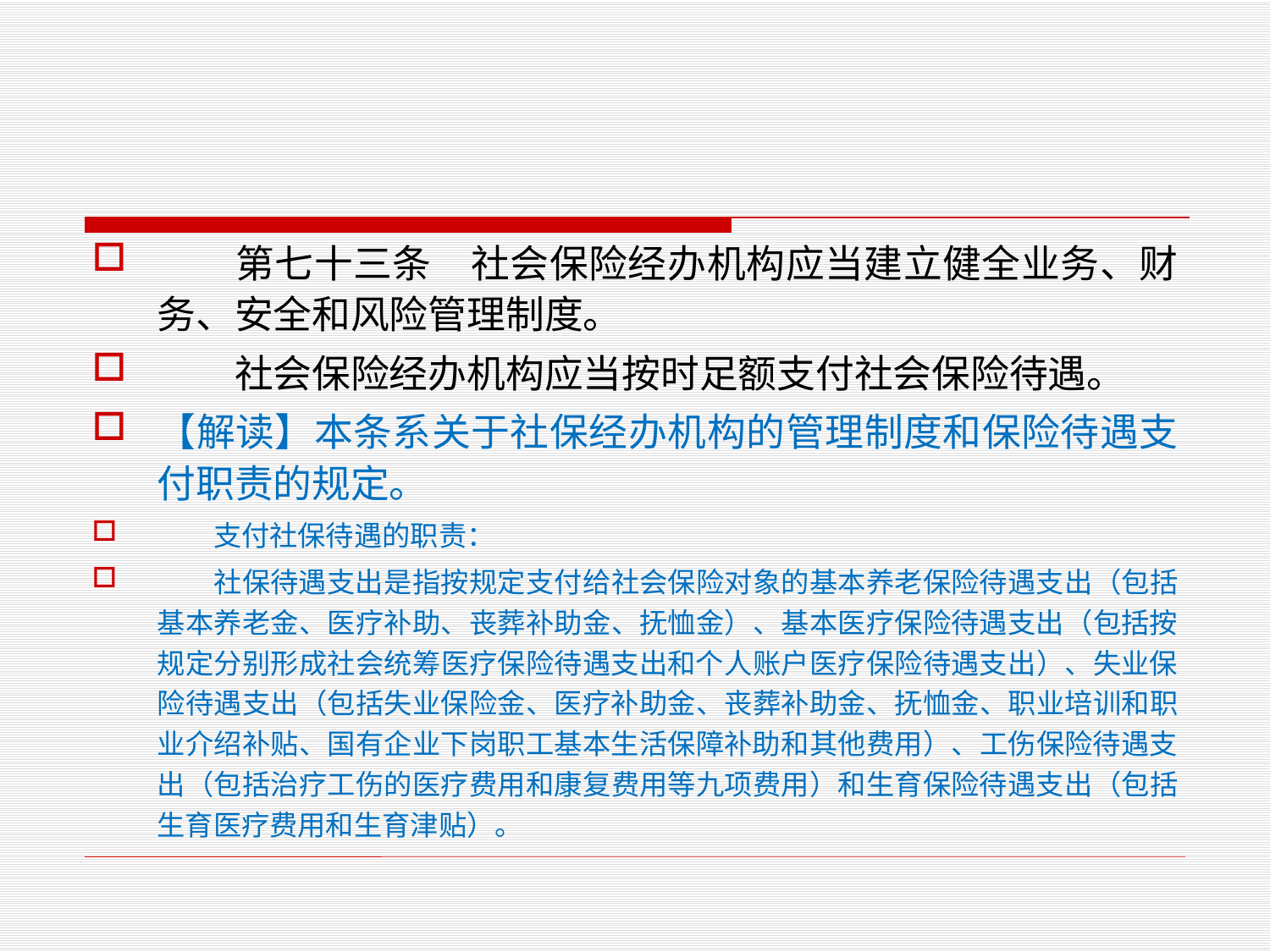

第七十三条　社会保险经办机构应当建立健全业务、财务、安全和风险管理制度。
　　社会保险经办机构应当按时足额支付社会保险待遇。
【解读】本条系关于社保经办机构的管理制度和保险待遇支付职责的规定。
　　支付社保待遇的职责：
　　社保待遇支出是指按规定支付给社会保险对象的基本养老保险待遇支出（包括基本养老金、医疗补助、丧葬补助金、抚恤金）、基本医疗保险待遇支出（包括按规定分别形成社会统筹医疗保险待遇支出和个人账户医疗保险待遇支出）、失业保险待遇支出（包括失业保险金、医疗补助金、丧葬补助金、抚恤金、职业培训和职业介绍补贴、国有企业下岗职工基本生活保障补助和其他费用）、工伤保险待遇支出（包括治疗工伤的医疗费用和康复费用等九项费用）和生育保险待遇支出（包括生育医疗费用和生育津贴）。